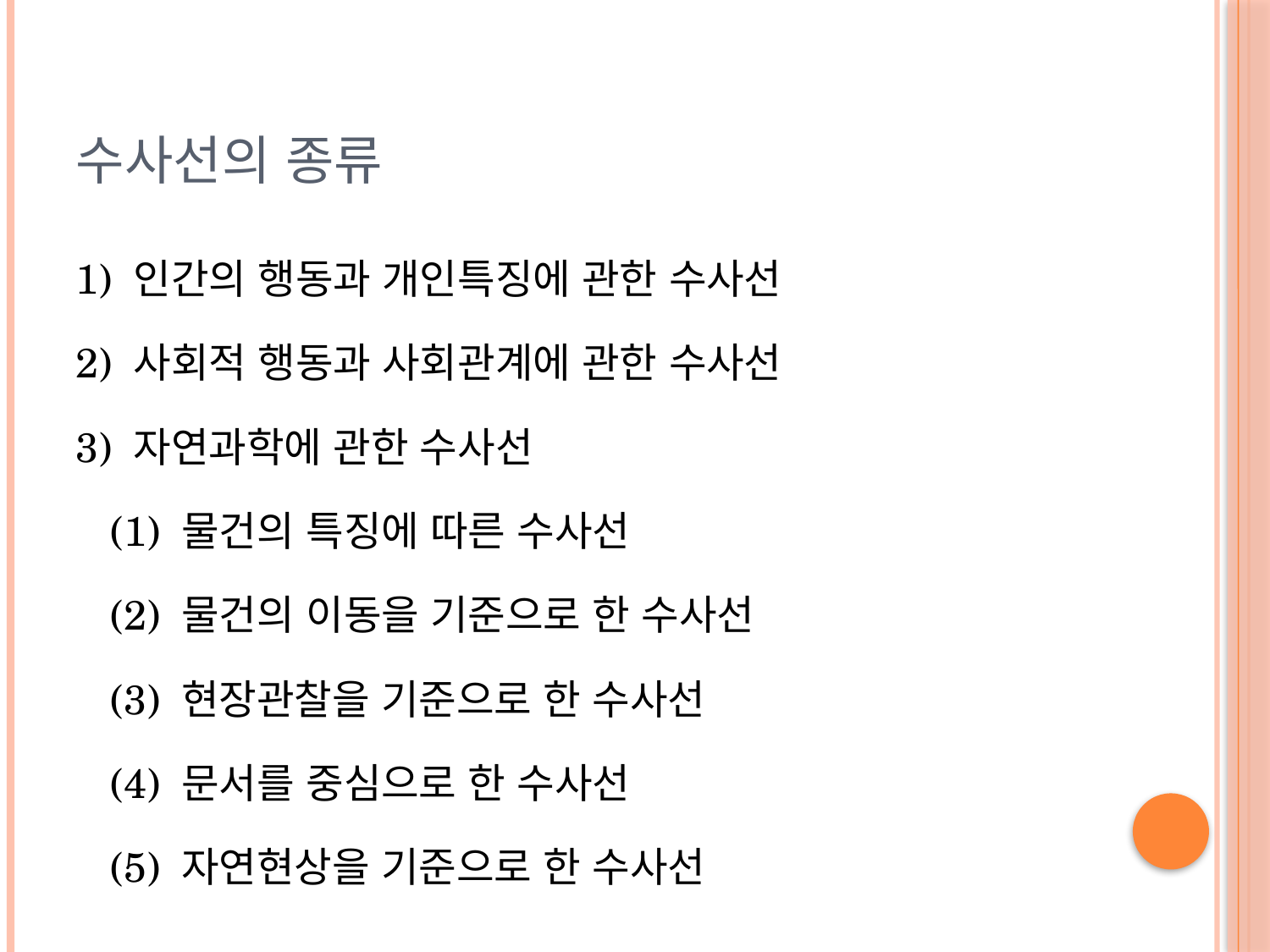

# 수사선의 종류
1) 인간의 행동과 개인특징에 관한 수사선
2) 사회적 행동과 사회관계에 관한 수사선
3) 자연과학에 관한 수사선
   (1) 물건의 특징에 따른 수사선
   (2) 물건의 이동을 기준으로 한 수사선
   (3) 현장관찰을 기준으로 한 수사선
   (4) 문서를 중심으로 한 수사선
   (5) 자연현상을 기준으로 한 수사선